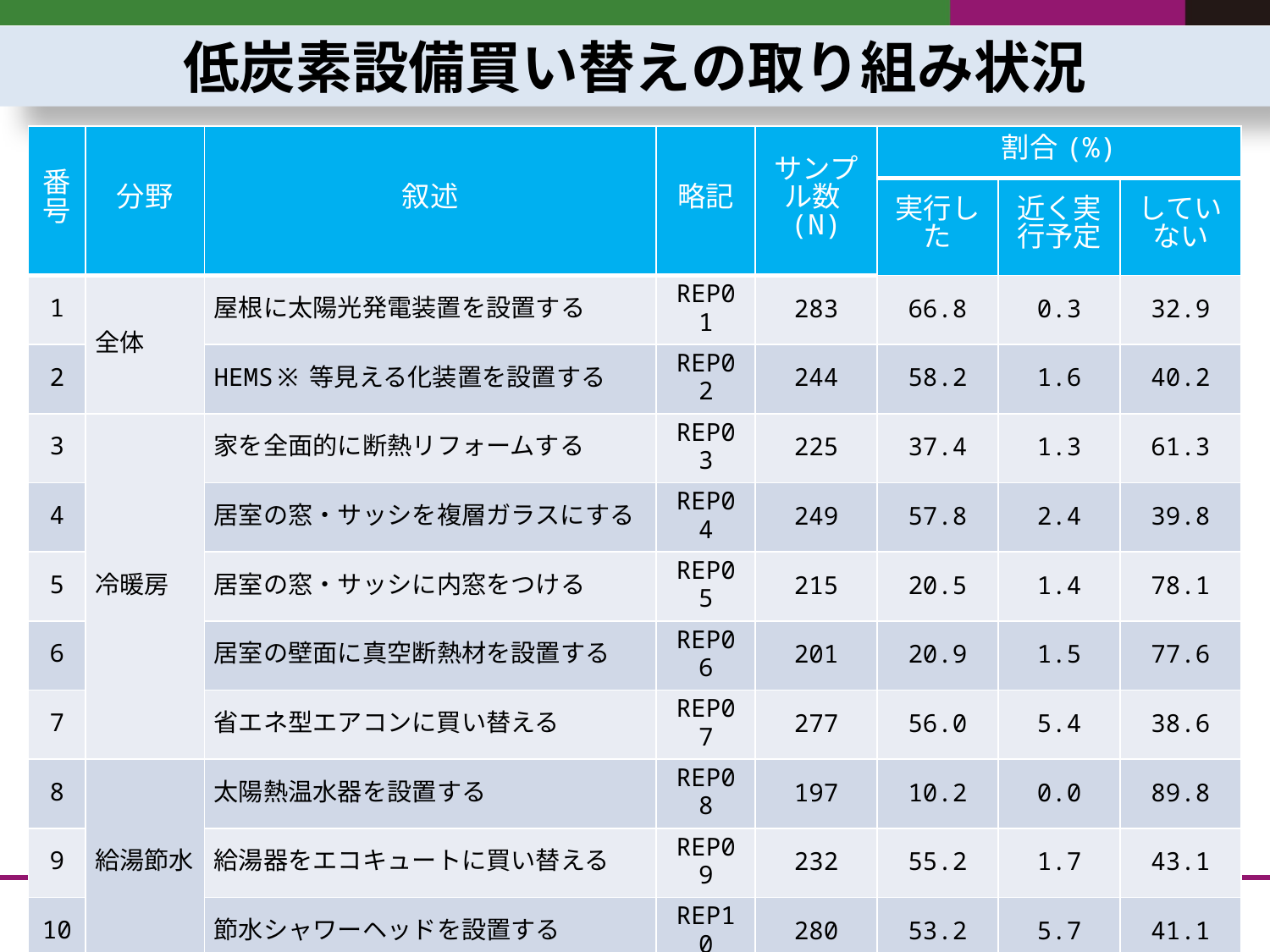

低炭素設備買い替えの取り組み状況
| 番号 | 分野 | 叙述 | 略記 | サンプル数(N) | 割合(%) |  |  |
| --- | --- | --- | --- | --- | --- | --- | --- |
|  |  |  |  |  | 実行した | 近く実行予定 | していない |
| 1 | 全体 | 屋根に太陽光発電装置を設置する | REP01 | 283 | 66.8 | 0.3 | 32.9 |
| 2 |  | HEMS※等見える化装置を設置する | REP02 | 244 | 58.2 | 1.6 | 40.2 |
| 3 | 冷暖房 | 家を全面的に断熱リフォームする | REP03 | 225 | 37.4 | 1.3 | 61.3 |
| 4 |  | 居室の窓・サッシを複層ガラスにする | REP04 | 249 | 57.8 | 2.4 | 39.8 |
| 5 |  | 居室の窓・サッシに内窓をつける | REP05 | 215 | 20.5 | 1.4 | 78.1 |
| 6 |  | 居室の壁面に真空断熱材を設置する | REP06 | 201 | 20.9 | 1.5 | 77.6 |
| 7 |  | 省エネ型エアコンに買い替える | REP07 | 277 | 56.0 | 5.4 | 38.6 |
| 8 | 給湯節水 | 太陽熱温水器を設置する | REP08 | 197 | 10.2 | 0.0 | 89.8 |
| 9 |  | 給湯器をエコキュートに買い替える | REP09 | 232 | 55.2 | 1.7 | 43.1 |
| 10 |  | 節水シャワーヘッドを設置する | REP10 | 280 | 53.2 | 5.7 | 41.1 |
| 11 | 冷蔵庫 | 省エネ型冷蔵庫に買い替える | REP11 | 276 | 40.2 | 9.8 | 50.0 |
| 12 | 自家用車 | 燃費のよい車に買い替える | REP12 | 263 | 28.1 | 9.5 | 62.4 |